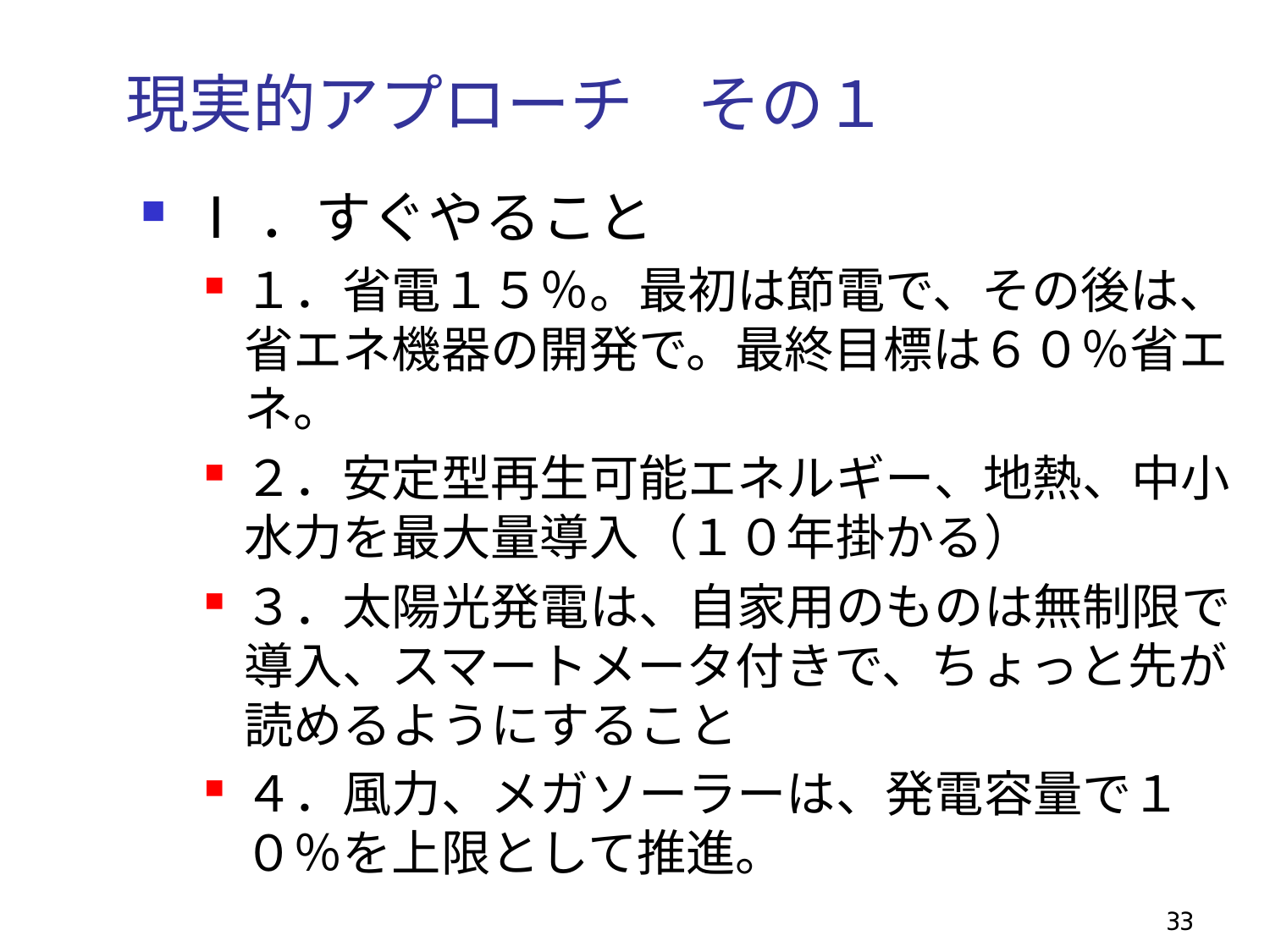

# 現実的アプローチ　その１
Ⅰ．すぐやること
１．省電１５％。最初は節電で、その後は、省エネ機器の開発で。最終目標は６０％省エネ。
２．安定型再生可能エネルギー、地熱、中小水力を最大量導入（１０年掛かる）
３．太陽光発電は、自家用のものは無制限で導入、スマートメータ付きで、ちょっと先が読めるようにすること
４．風力、メガソーラーは、発電容量で１０％を上限として推進。
33